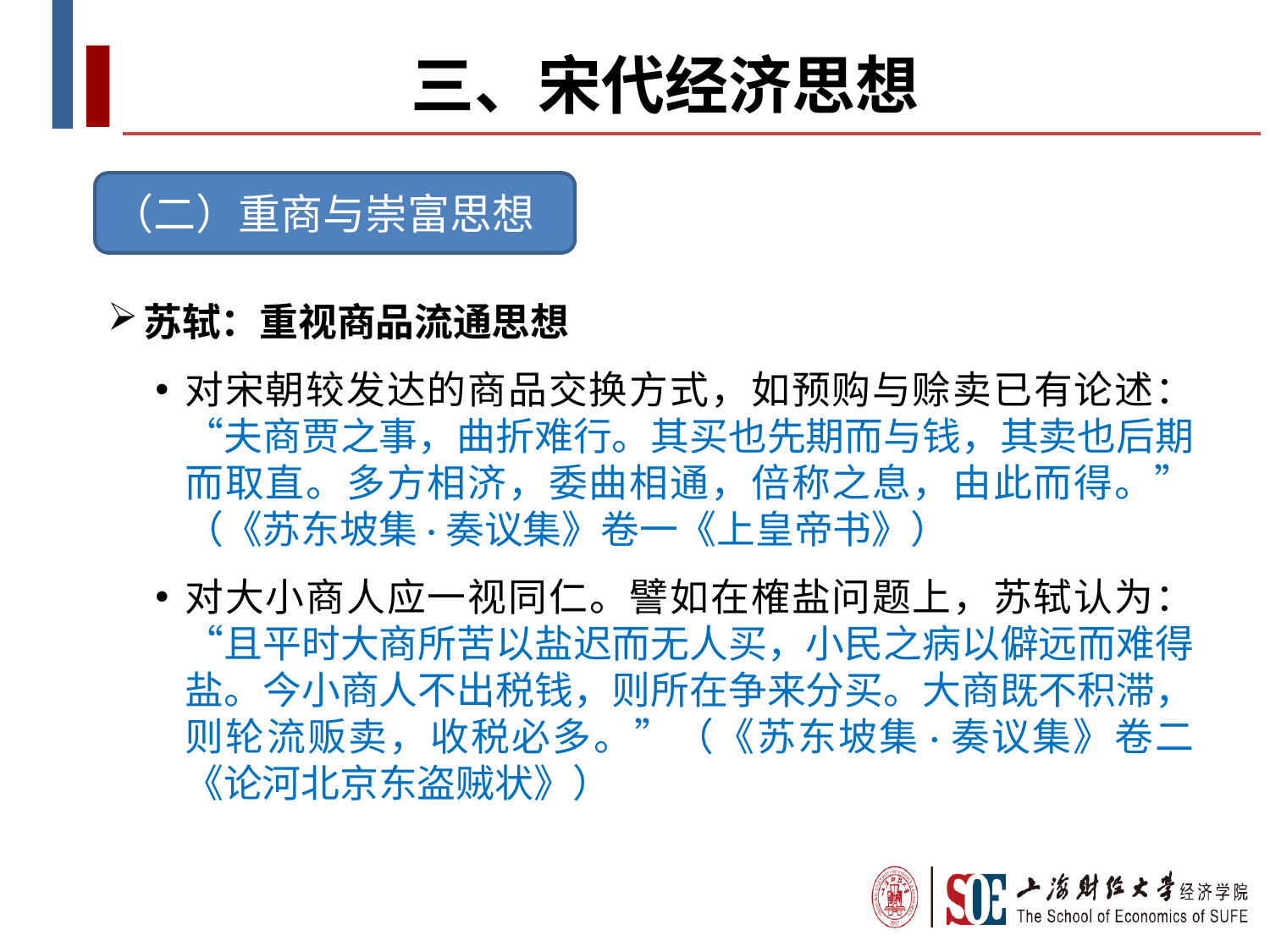

# 三、宋代经济思想
（二）重商与崇富思想
苏轼：重视商品流通思想
对宋朝较发达的商品交换方式，如预购与赊卖已有论述：“夫商贾之事，曲折难行。其买也先期而与钱，其卖也后期而取直。多方相济，委曲相通，倍称之息，由此而得。”（《苏东坡集·奏议集》卷一《上皇帝书》）
对大小商人应一视同仁。譬如在榷盐问题上，苏轼认为：“且平时大商所苦以盐迟而无人买，小民之病以僻远而难得盐。今小商人不出税钱，则所在争来分买。大商既不积滞，则轮流贩卖，收税必多。”（《苏东坡集·奏议集》卷二《论河北京东盗贼状》）